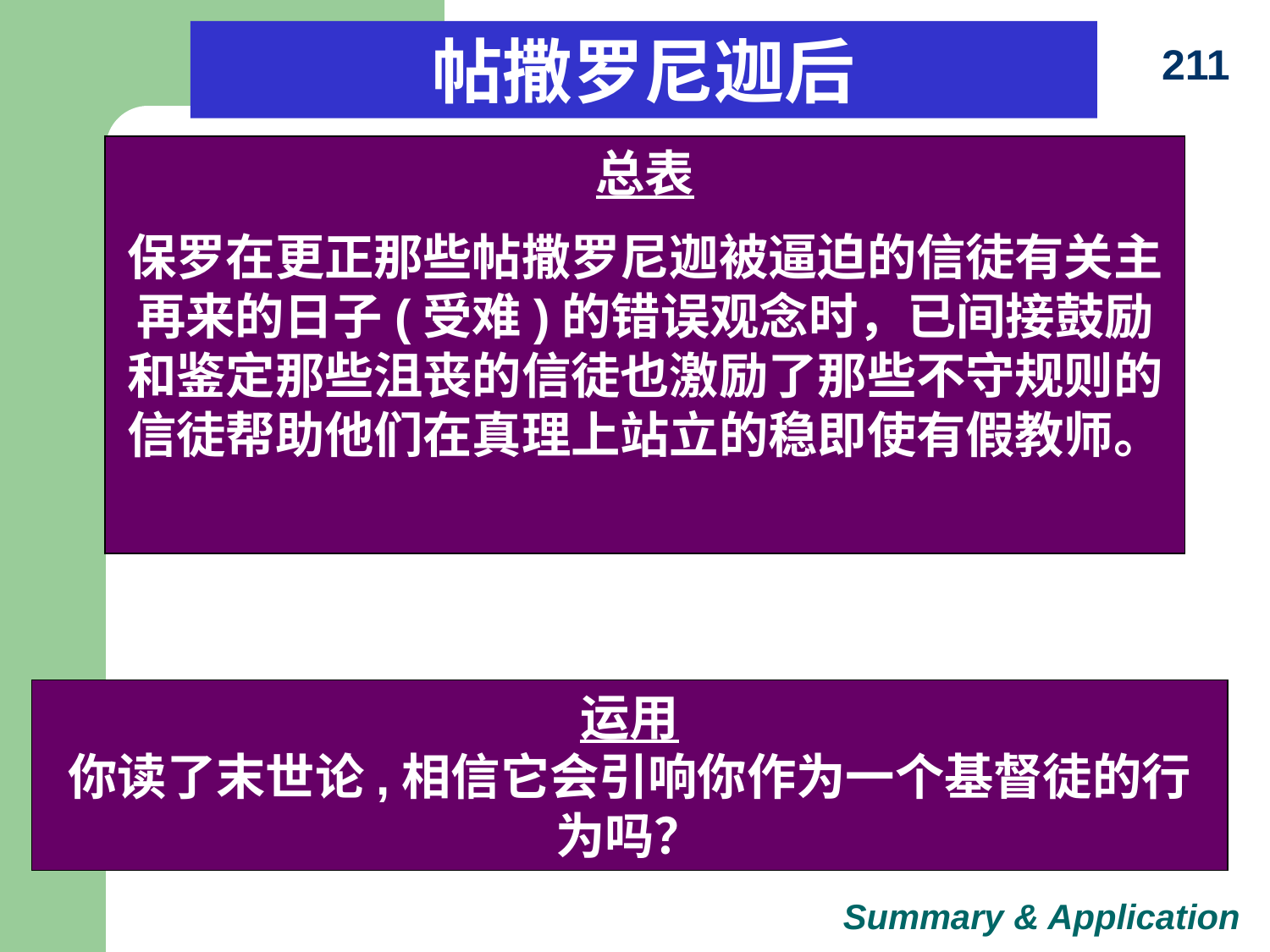

帖撒罗尼迦后
211
总表
保罗在更正那些帖撒罗尼迦被逼迫的信徒有关主再来的日子(受难)的错误观念时，已间接鼓励和鉴定那些沮丧的信徒也激励了那些不守规则的信徒帮助他们在真理上站立的稳即使有假教师。

运用
你读了末世论,相信它会引响你作为一个基督徒的行为吗？
Summary & Application